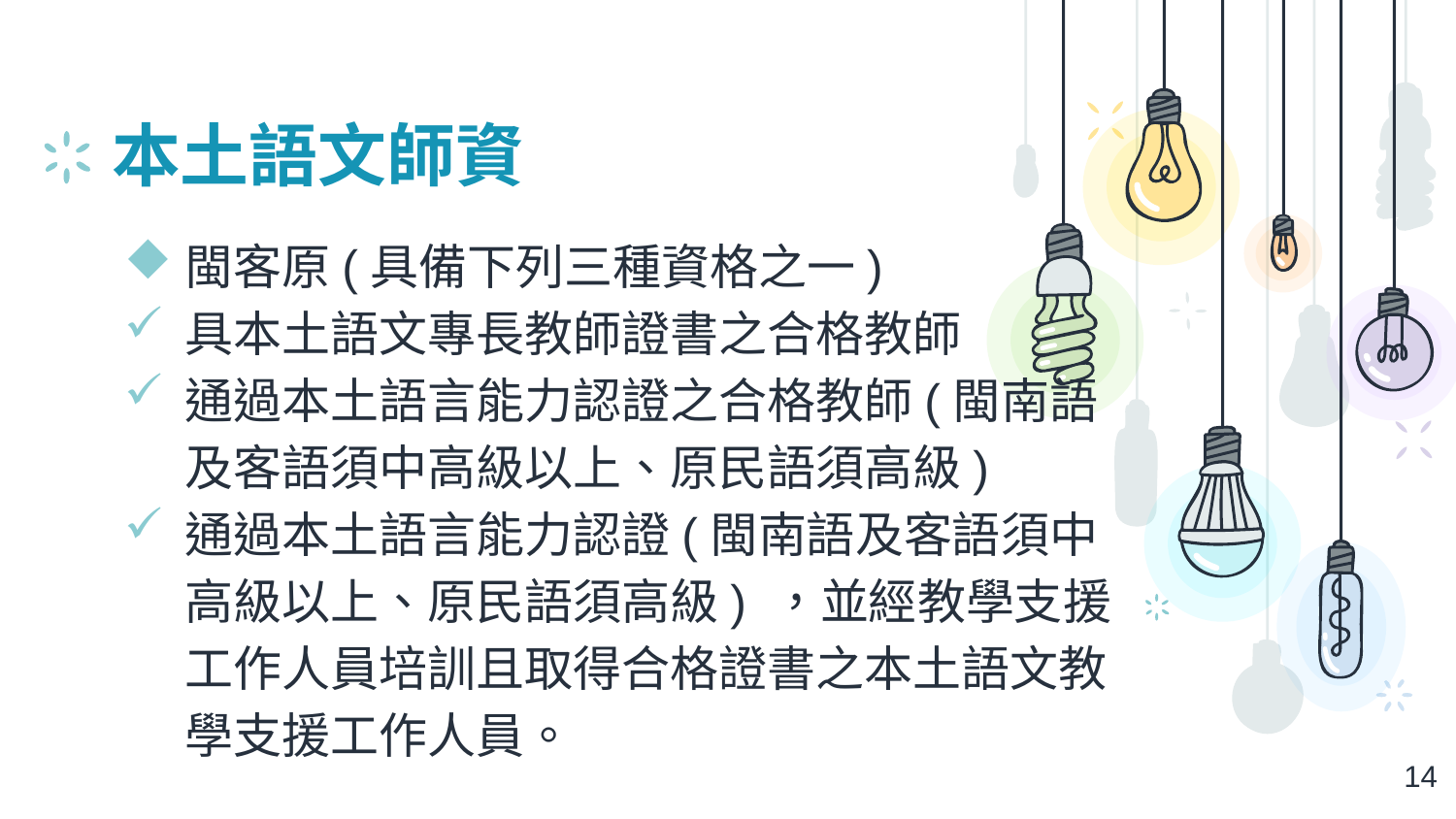

# 本土語文師資
閩客原(具備下列三種資格之一)
具本土語文專長教師證書之合格教師
通過本土語言能力認證之合格教師(閩南語及客語須中高級以上、原民語須高級)
通過本土語言能力認證(閩南語及客語須中高級以上、原民語須高級) ，並經教學支援工作人員培訓且取得合格證書之本土語文教學支援工作人員。
14